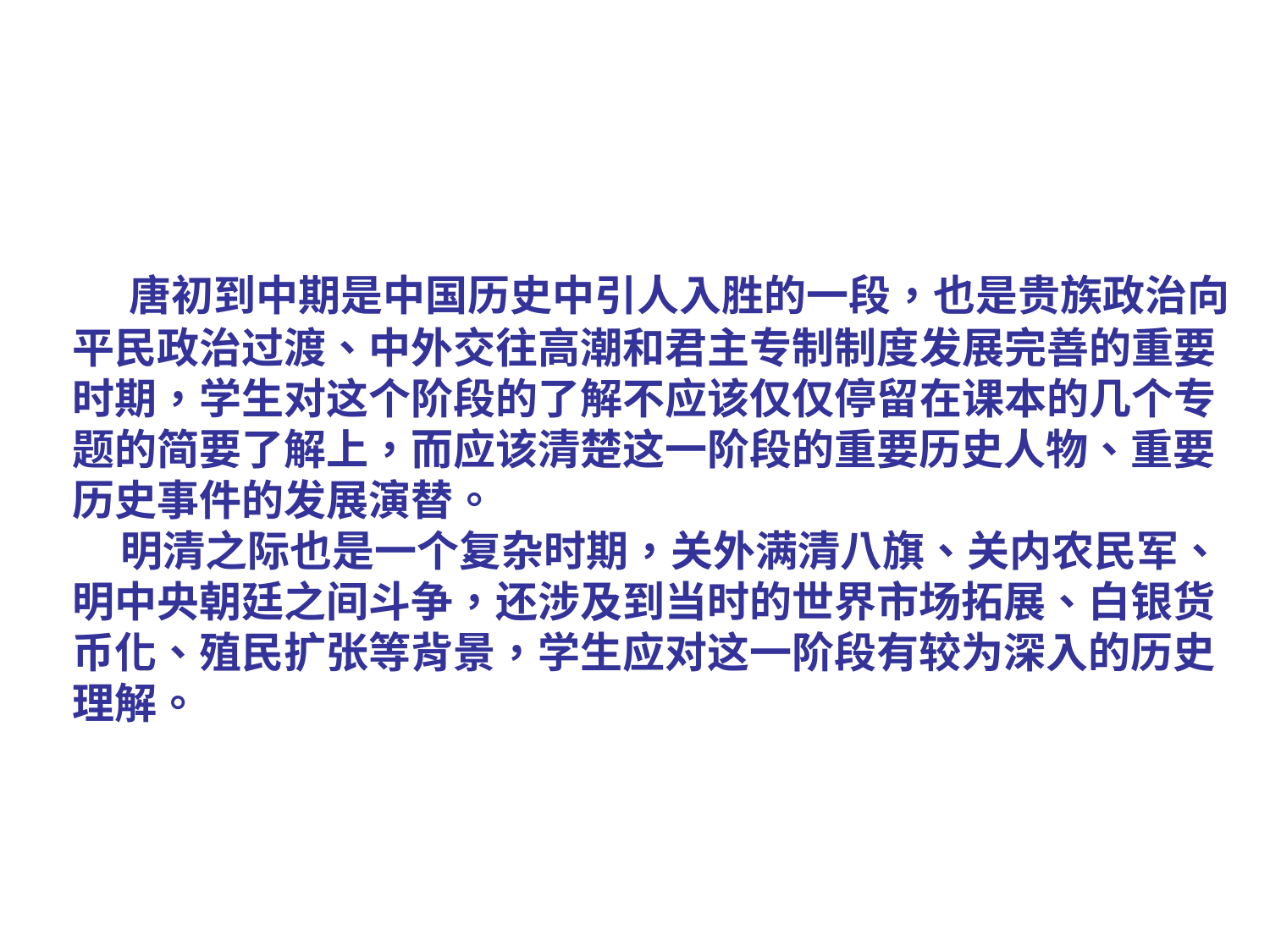

唐初到中期是中国历史中引人入胜的一段，也是贵族政治向平民政治过渡、中外交往高潮和君主专制制度发展完善的重要时期，学生对这个阶段的了解不应该仅仅停留在课本的几个专题的简要了解上，而应该清楚这一阶段的重要历史人物、重要历史事件的发展演替。
    明清之际也是一个复杂时期，关外满清八旗、关内农民军、明中央朝廷之间斗争，还涉及到当时的世界市场拓展、白银货币化、殖民扩张等背景，学生应对这一阶段有较为深入的历史理解。